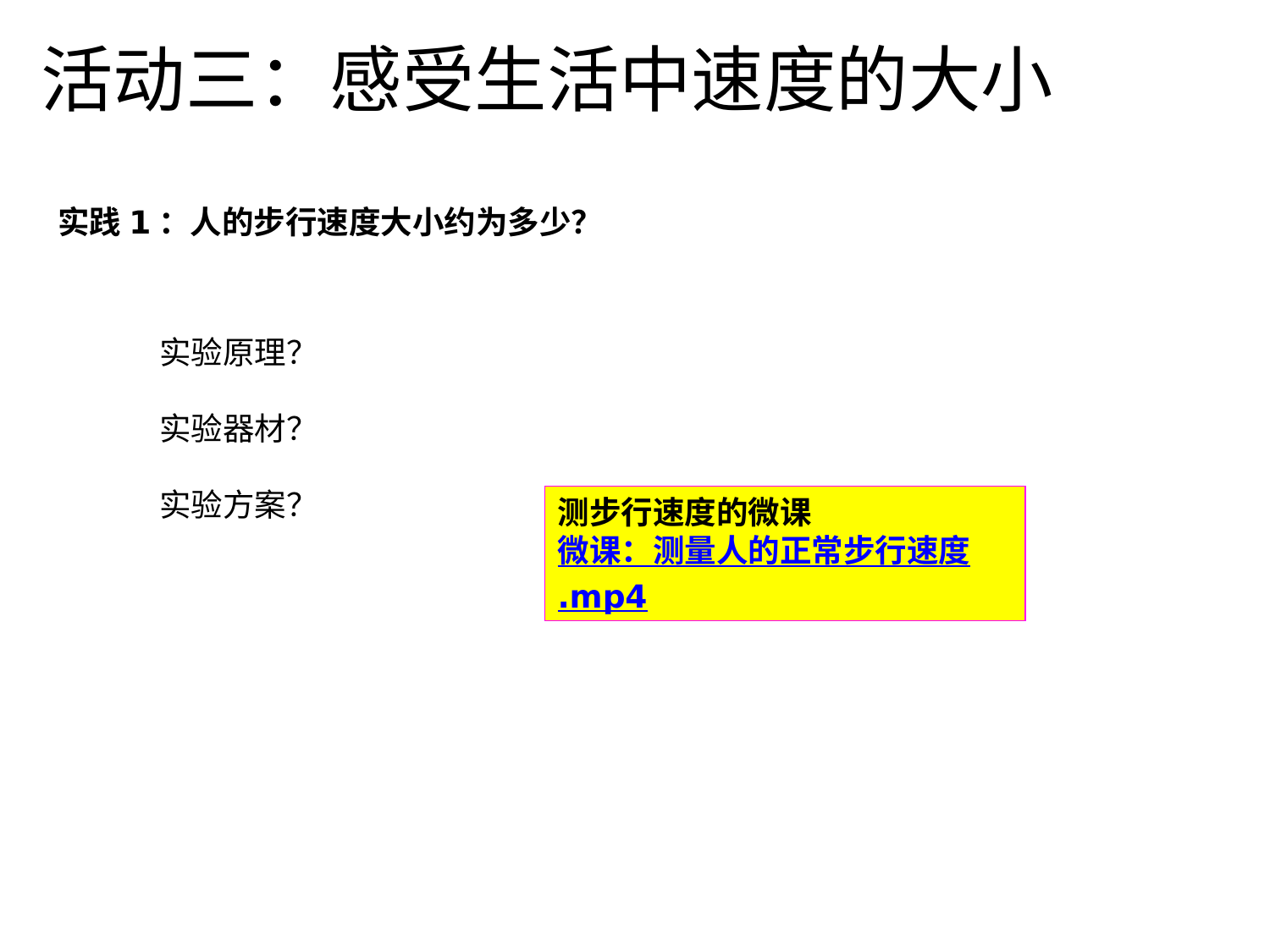

# 活动三：感受生活中速度的大小
实践1：人的步行速度大小约为多少？
实验原理？

实验器材？

实验方案？
测步行速度的微课微课：测量人的正常步行速度.mp4